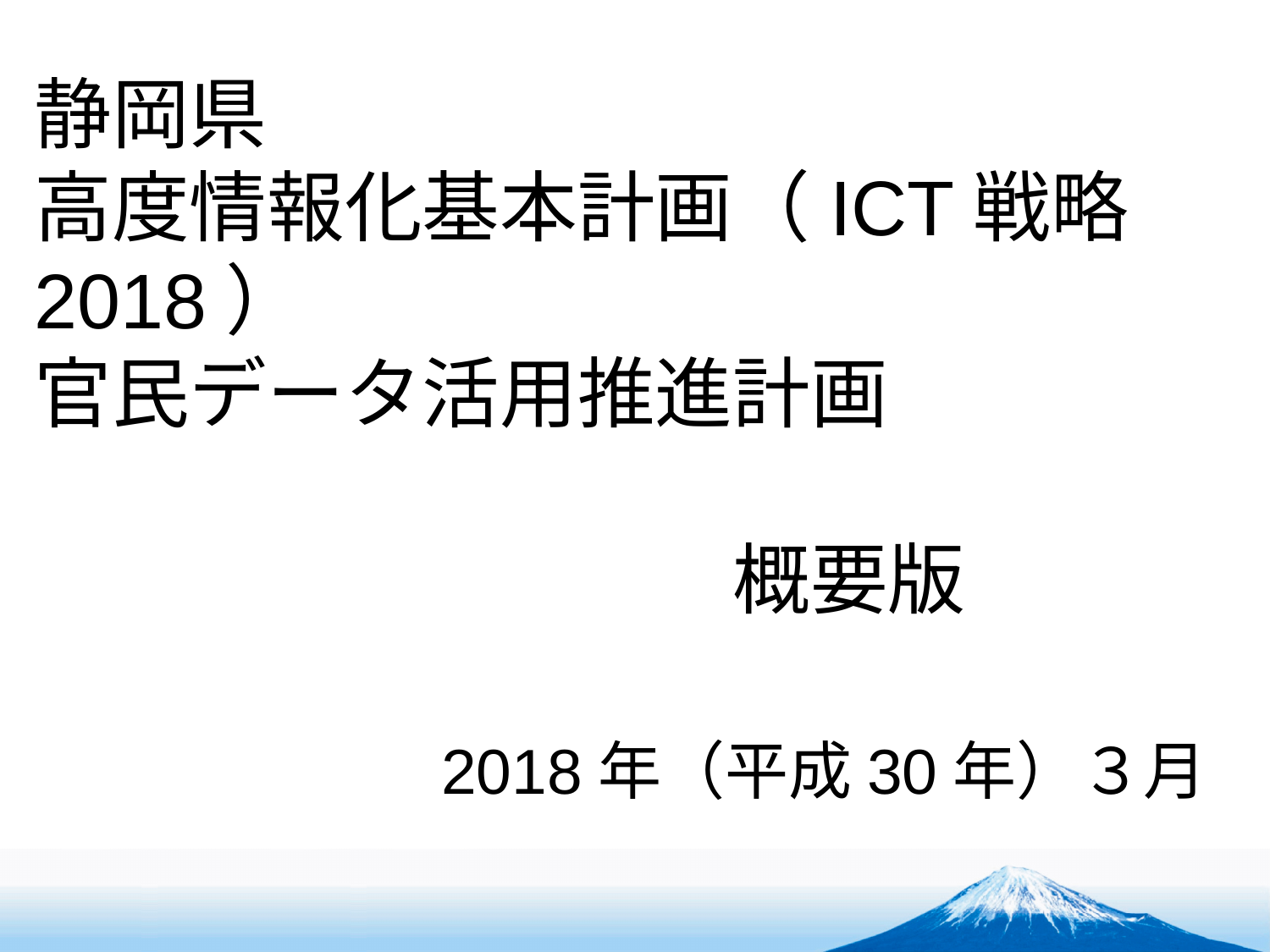

# 静岡県 高度情報化基本計画（ICT戦略2018） 官民データ活用推進計画 　　　　　　　　　概要版 　　　　　2018年（平成30年）３月